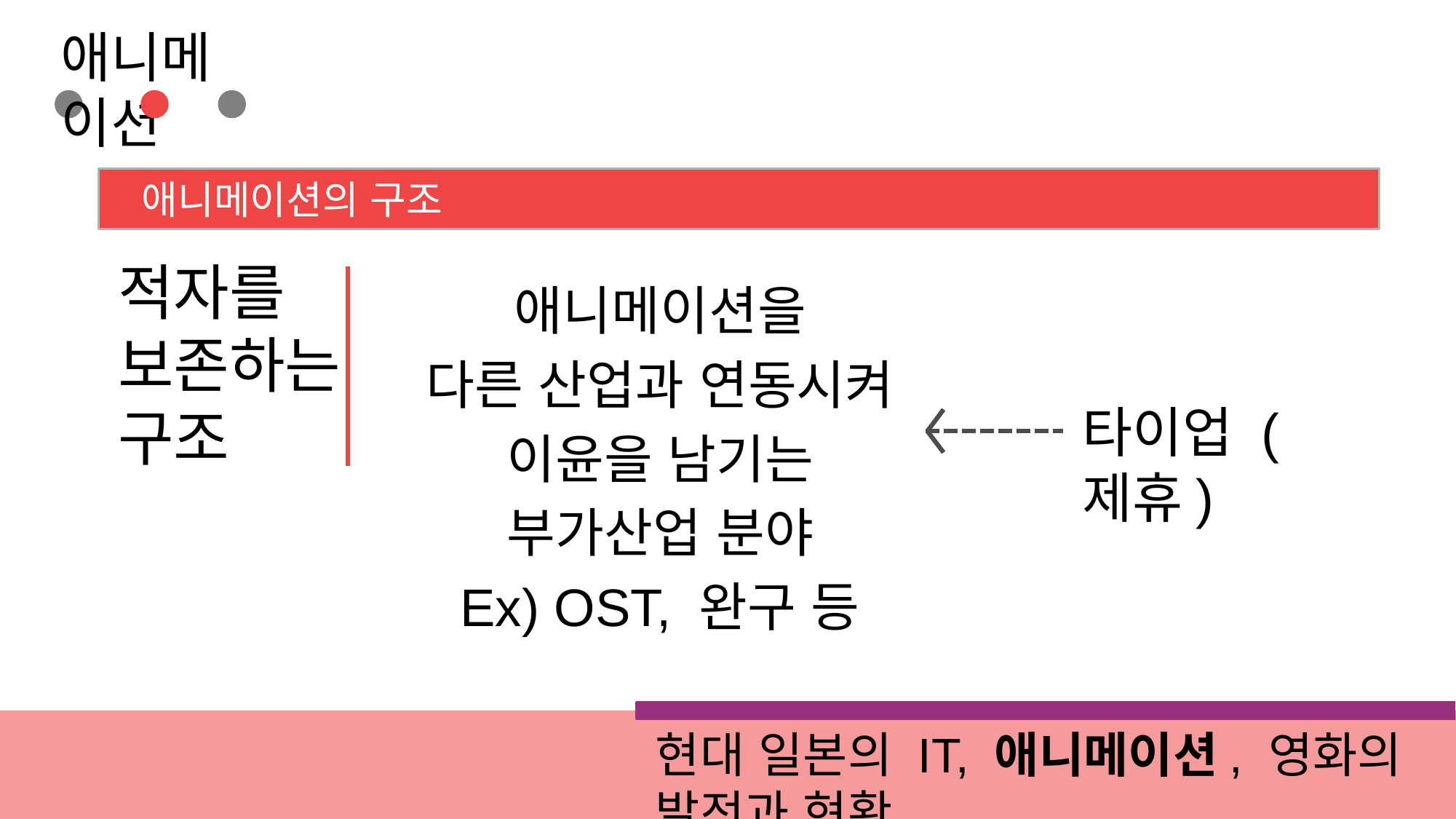

애니메이션

  애니메이션의 구조
적자를
보존하는
구조
애니메이션을
다른 산업과 연동시켜
이윤을 남기는
부가산업 분야
Ex) OST, 완구 등
타이업 (제휴)

현대 일본의 IT, 애니메이션, 영화의 발전과 현황